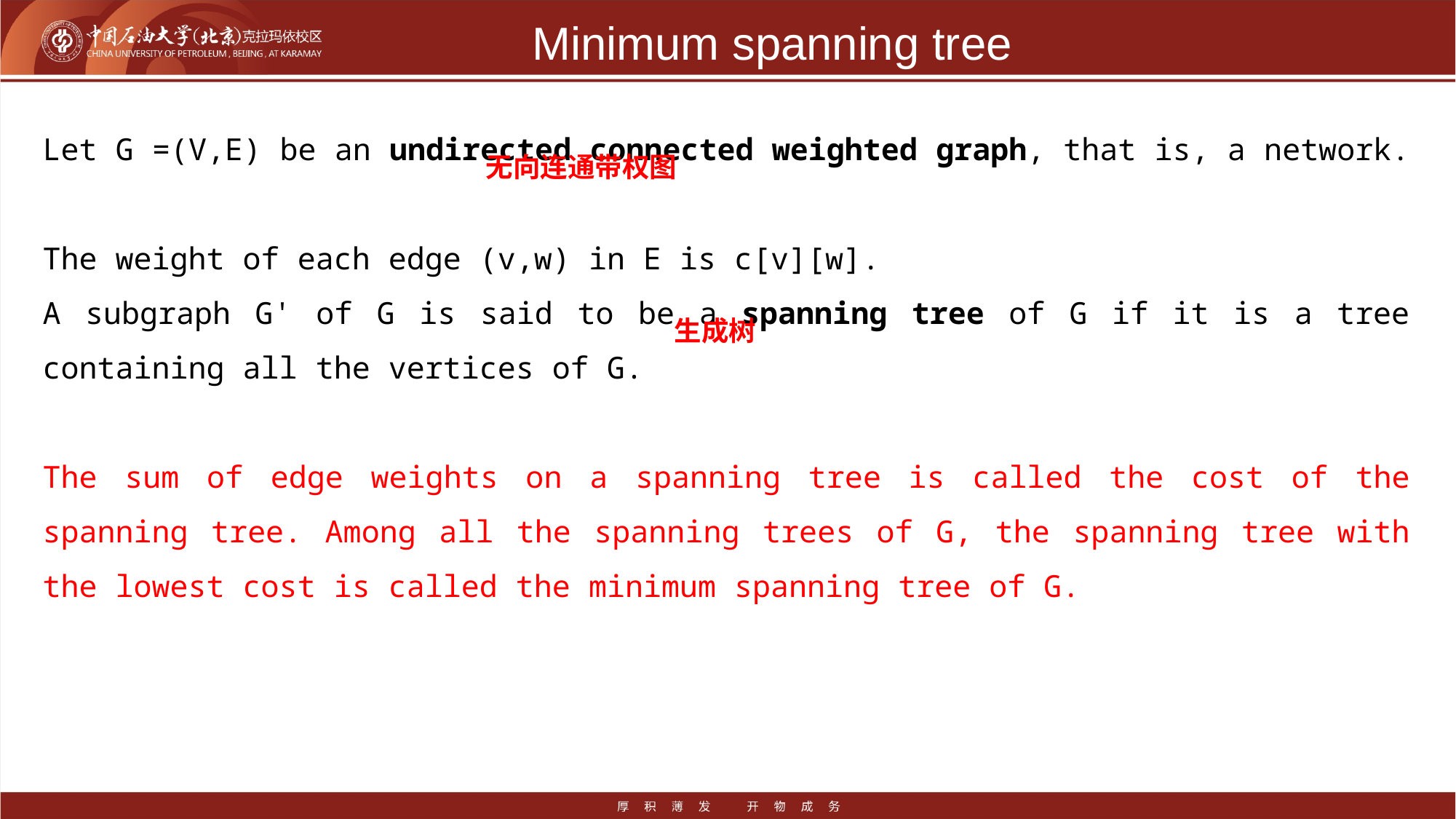

# Minimum spanning tree
Let G =(V,E) be an undirected connected weighted graph, that is, a network.

The weight of each edge (v,w) in E is c[v][w].
A subgraph G' of G is said to be a spanning tree of G if it is a tree containing all the vertices of G.

The sum of edge weights on a spanning tree is called the cost of the spanning tree. Among all the spanning trees of G, the spanning tree with the lowest cost is called the minimum spanning tree of G.
无向连通带权图
生成树